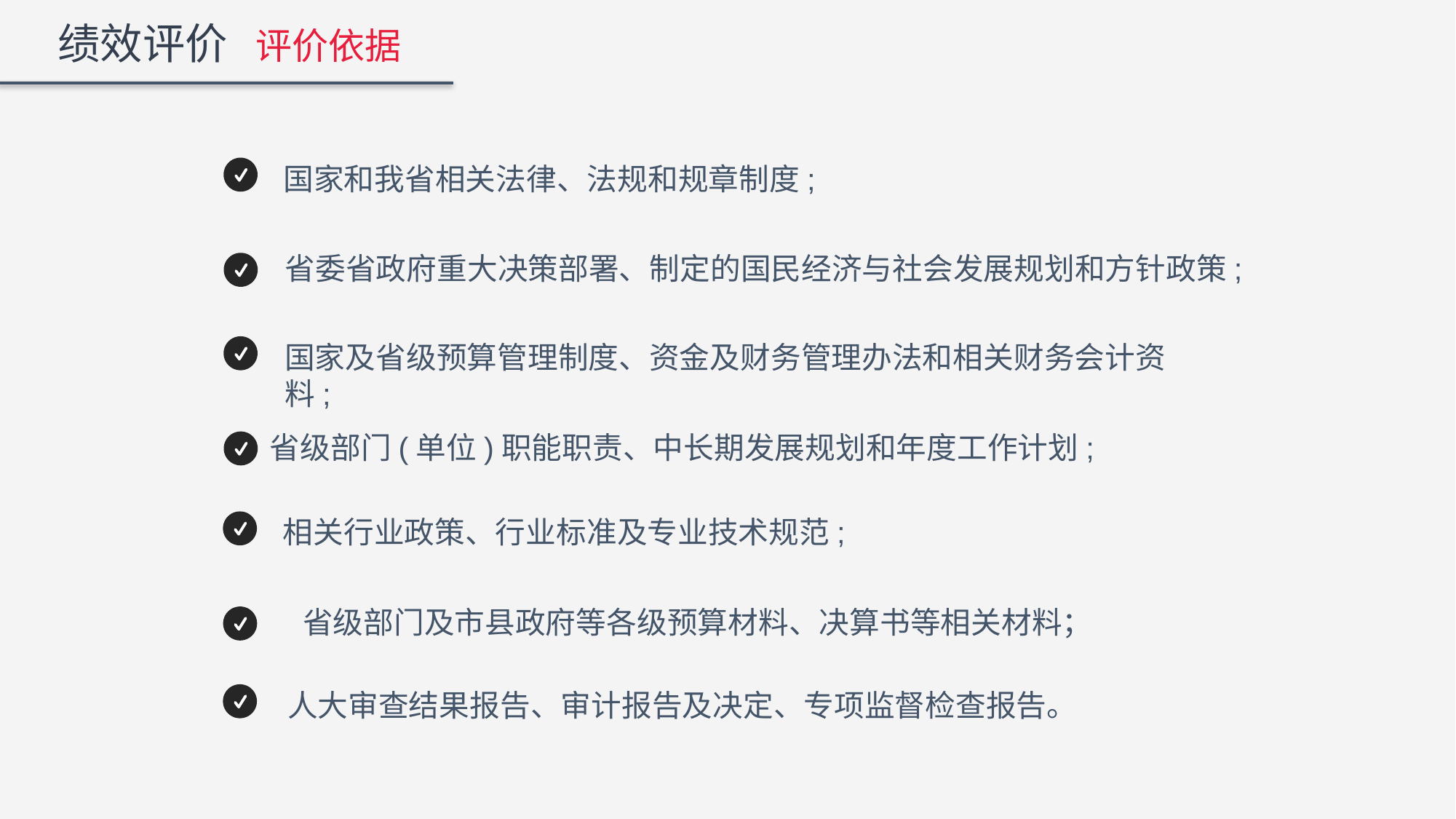

绩效评价   评价依据

国家和我省相关法律、法规和规章制度;

省委省政府重大决策部署、制定的国民经济与社会发展规划和方针政策;

国家及省级预算管理制度、资金及财务管理办法和相关财务会计资料;

省级部门(单位)职能职责、中长期发展规划和年度工作计划;

相关行业政策、行业标准及专业技术规范;

省级部门及市县政府等各级预算材料、决算书等相关材料；

人大审查结果报告、审计报告及决定、专项监督检查报告。